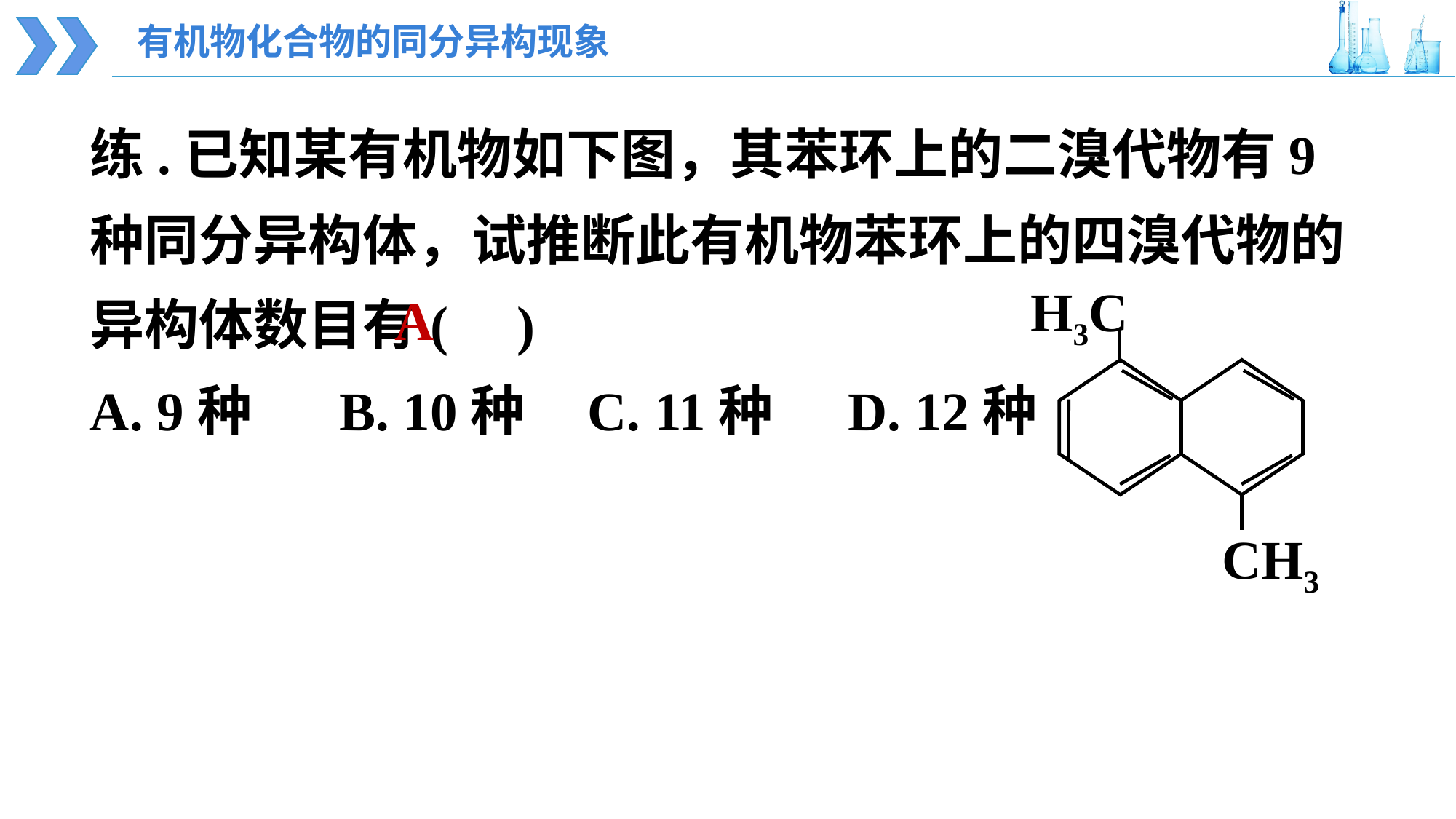

有机物化合物的同分异构现象
练.已知某有机物如下图，其苯环上的二溴代物有9种同分异构体，试推断此有机物苯环上的四溴代物的异构体数目有(     )
A. 9种      B. 10种    C. 11种     D. 12种

H3C

CH3
A